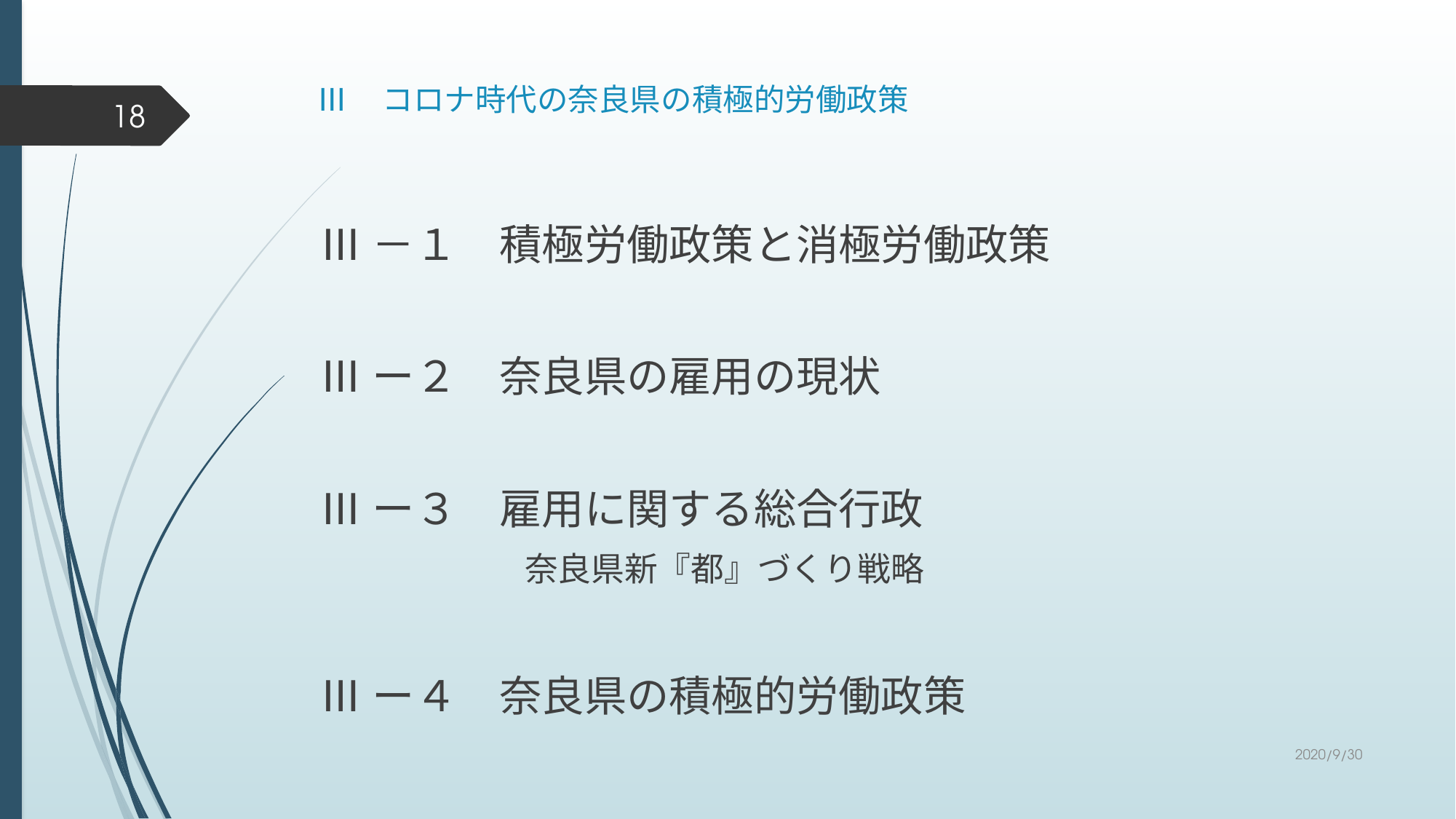

# Ⅲ　コロナ時代の奈良県の積極的労働政策
18
Ⅲ－１　積極労働政策と消極労働政策

Ⅲー２　奈良県の雇用の現状

Ⅲー３　雇用に関する総合行政
奈良県新『都』づくり戦略

Ⅲー４　奈良県の積極的労働政策
2020/9/30